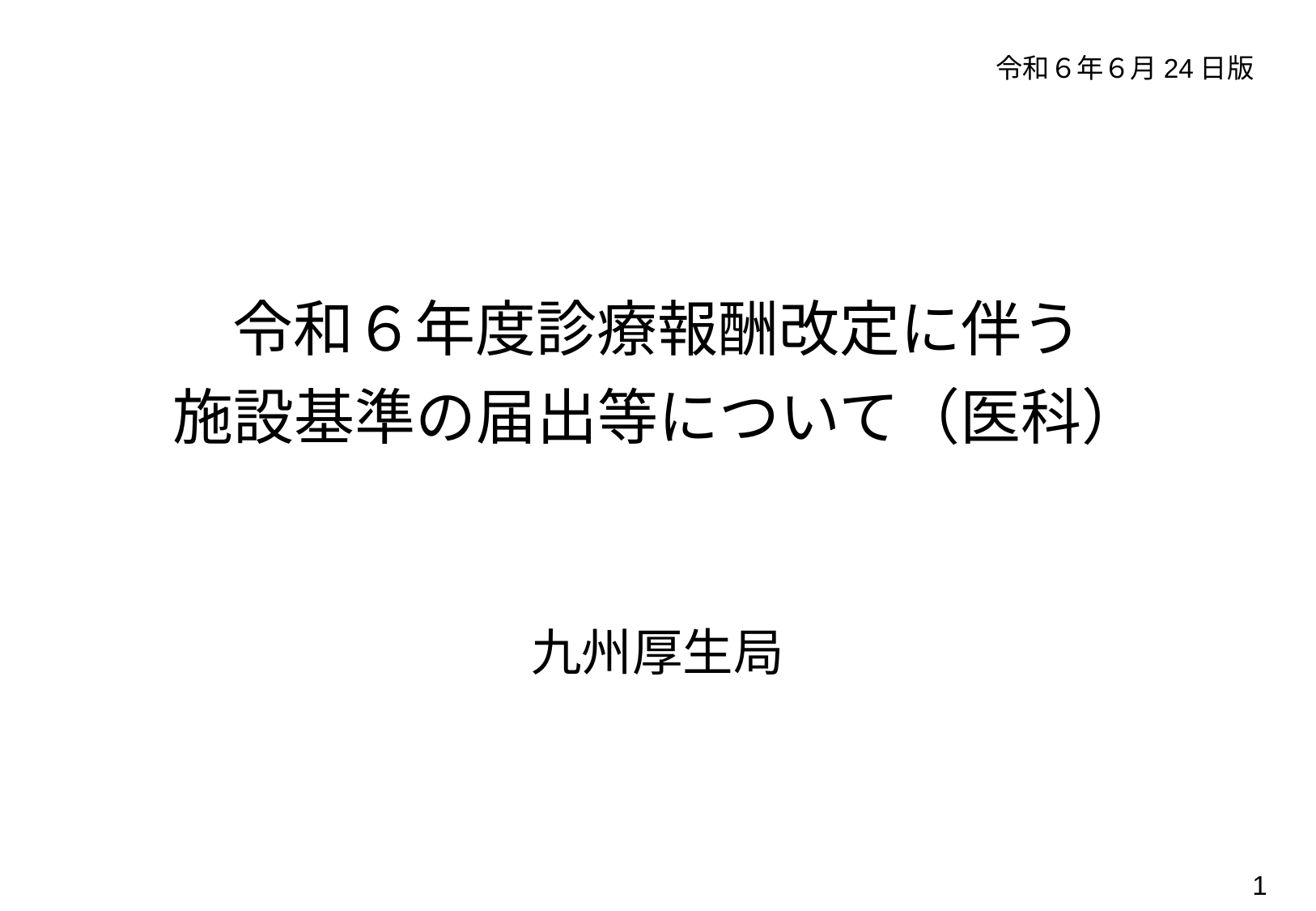

令和６年６月24日版
令和６年度診療報酬改定に伴う
施設基準の届出等について（医科）
九州厚生局
1